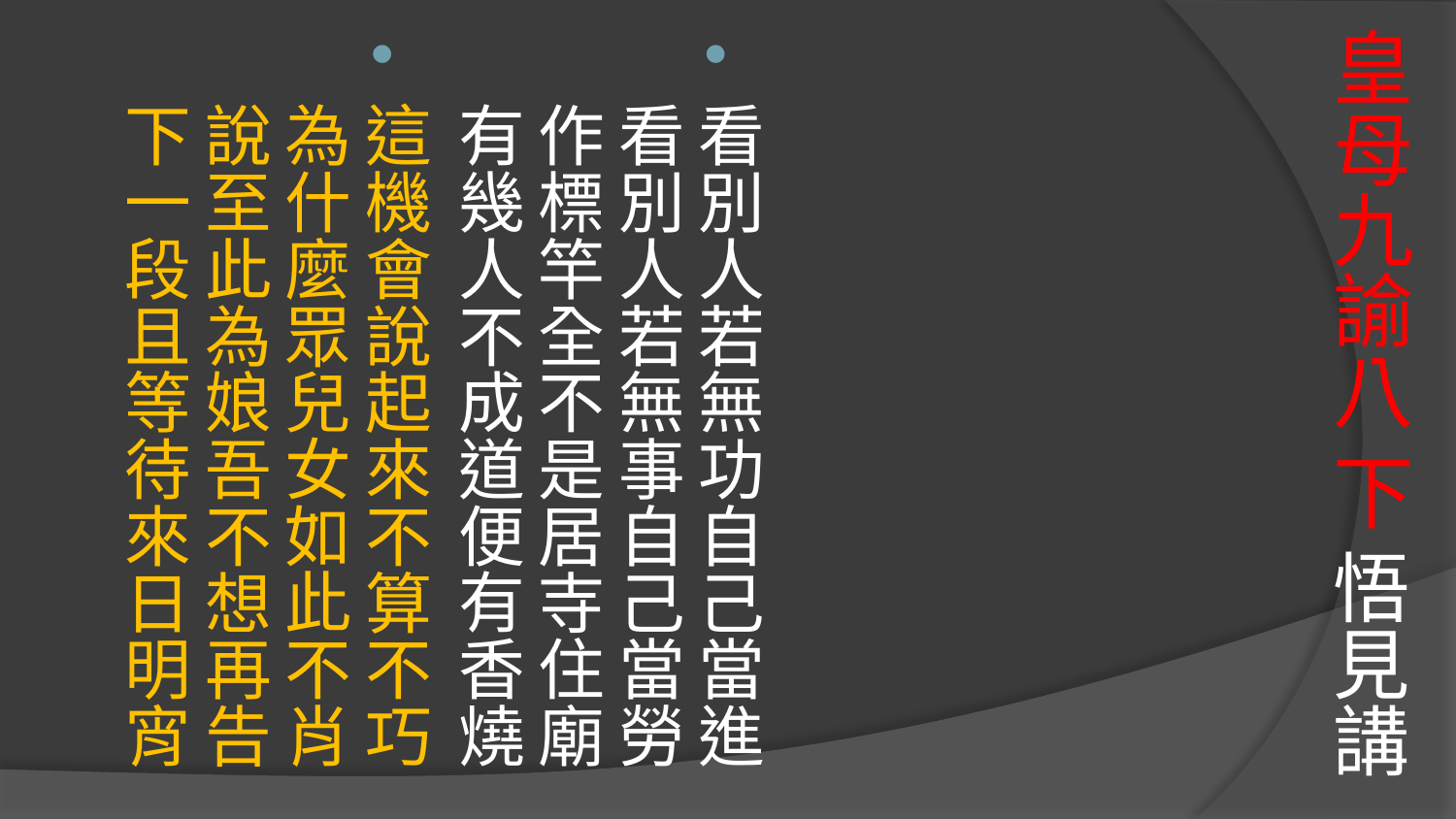

# 皇母九諭八 下 悟見講
看別人若無功自己當進看別人若無事自己當勞
作標竿全不是居寺住廟有幾人不成道便有香燒
這機會說起來不算不巧為什麼眾兒女如此不肖
說至此為娘吾不想再告下一段且等待來日明宵